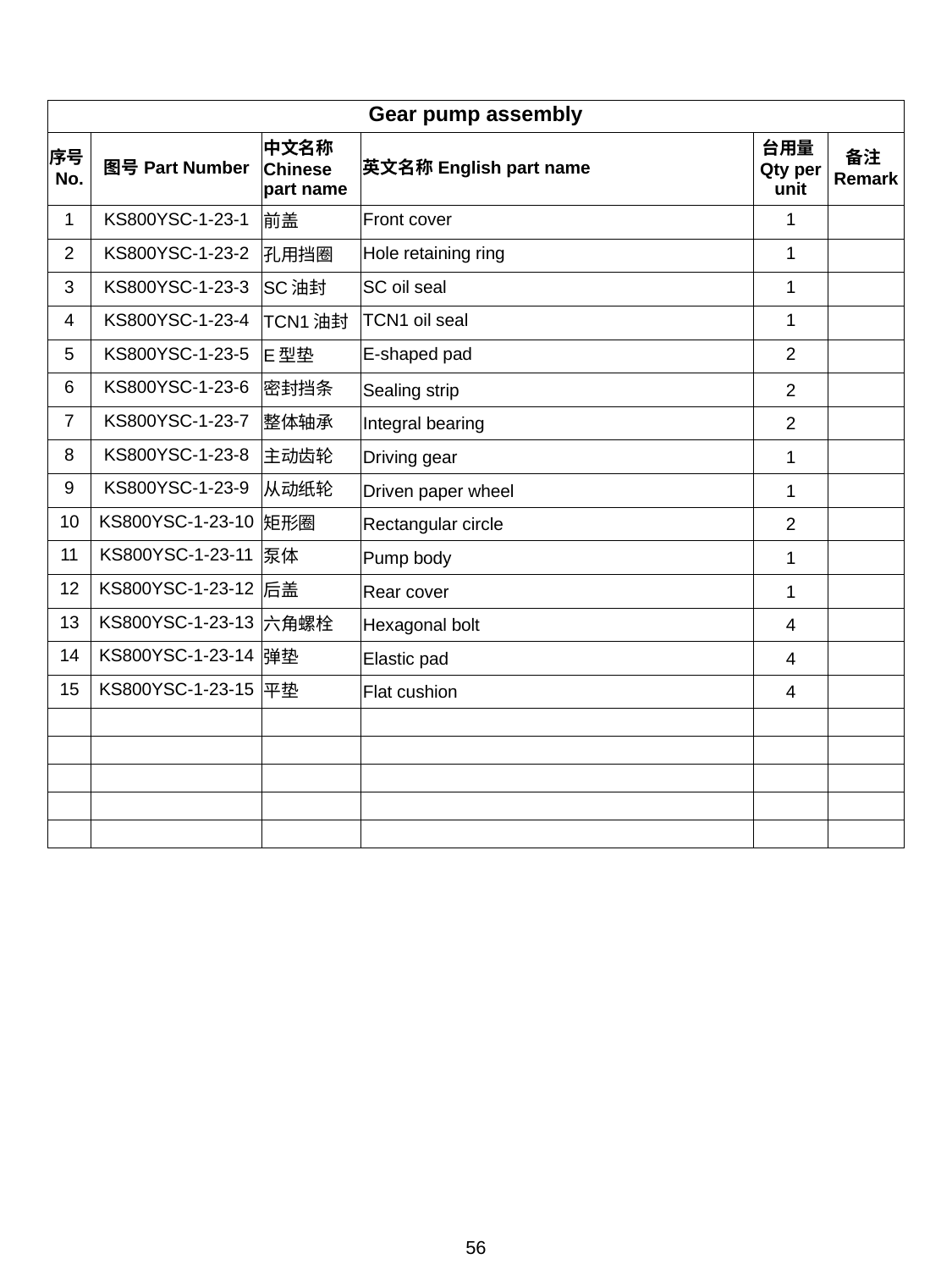

| Gear pump assembly |  |  |  |  |  |
| --- | --- | --- | --- | --- | --- |
| 序号No. | 图号Part Number | 中文名称Chinese part name | 英文名称English part name | 台用量Qty per unit | 备注Remark |
| 1 | KS800YSC-1-23-1 | 前盖 | Front cover | 1 |  |
| 2 | KS800YSC-1-23-2 | 孔用挡圈 | Hole retaining ring | 1 |  |
| 3 | KS800YSC-1-23-3 | SC油封 | SC oil seal | 1 |  |
| 4 | KS800YSC-1-23-4 | TCN1油封 | TCN1 oil seal | 1 |  |
| 5 | KS800YSC-1-23-5 | E型垫 | E-shaped pad | 2 |  |
| 6 | KS800YSC-1-23-6 | 密封挡条 | Sealing strip | 2 |  |
| 7 | KS800YSC-1-23-7 | 整体轴承 | Integral bearing | 2 |  |
| 8 | KS800YSC-1-23-8 | 主动齿轮 | Driving gear | 1 |  |
| 9 | KS800YSC-1-23-9 | 从动纸轮 | Driven paper wheel | 1 |  |
| 10 | KS800YSC-1-23-10 | 矩形圈 | Rectangular circle | 2 |  |
| 11 | KS800YSC-1-23-11 | 泵体 | Pump body | 1 |  |
| 12 | KS800YSC-1-23-12 | 后盖 | Rear cover | 1 |  |
| 13 | KS800YSC-1-23-13 | 六角螺栓 | Hexagonal bolt | 4 |  |
| 14 | KS800YSC-1-23-14 | 弹垫 | Elastic pad | 4 |  |
| 15 | KS800YSC-1-23-15 | 平垫 | Flat cushion | 4 |  |
|  |  |  |  |  |  |
|  |  |  |  |  |  |
|  |  |  |  |  |  |
|  |  |  |  |  |  |
|  |  |  |  |  |  |
56